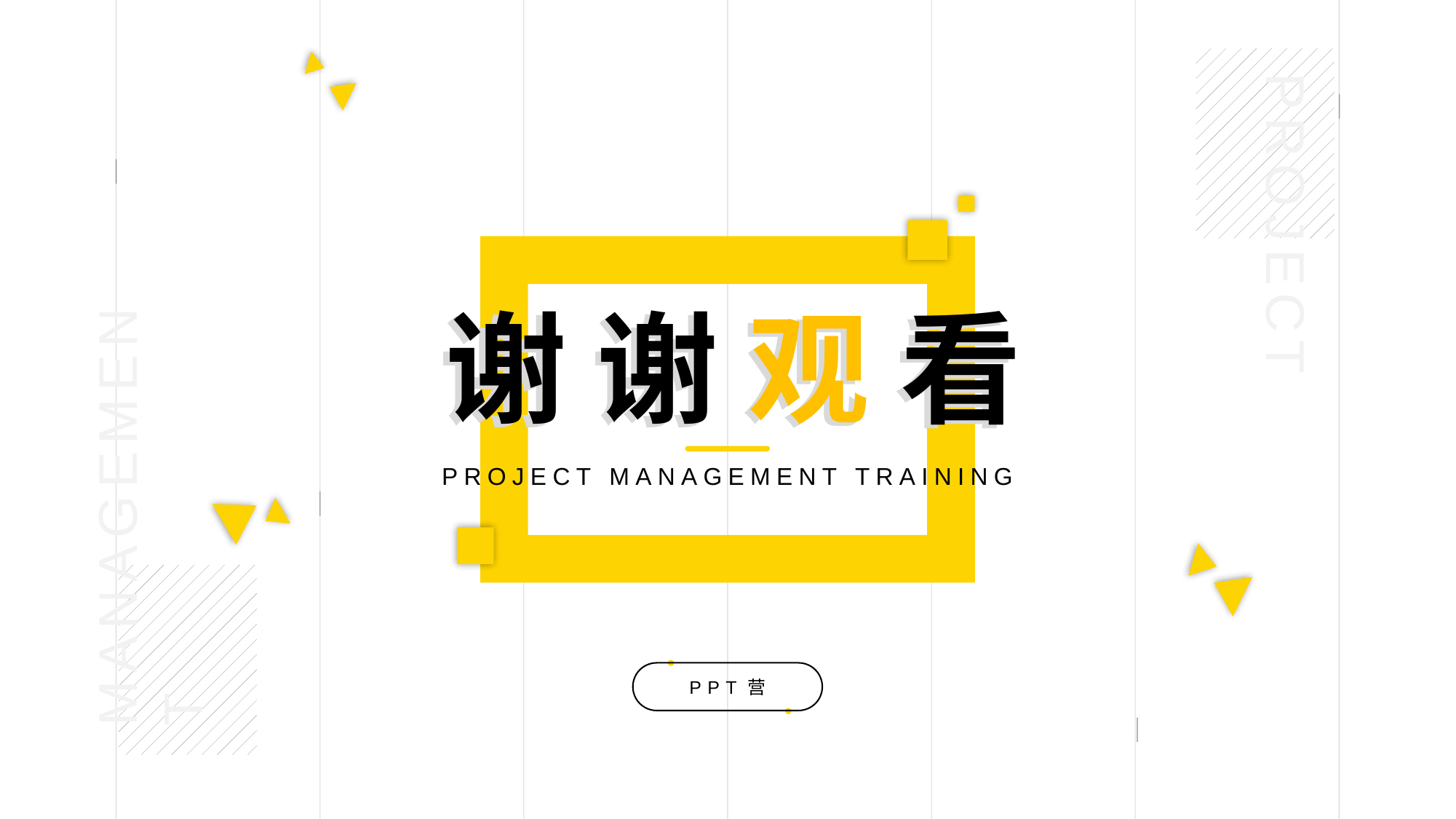

PROJECT

MANAGEMENT
谢谢观看
谢谢观看

PROJECT MANAGEMENT TRAINING

PPT营